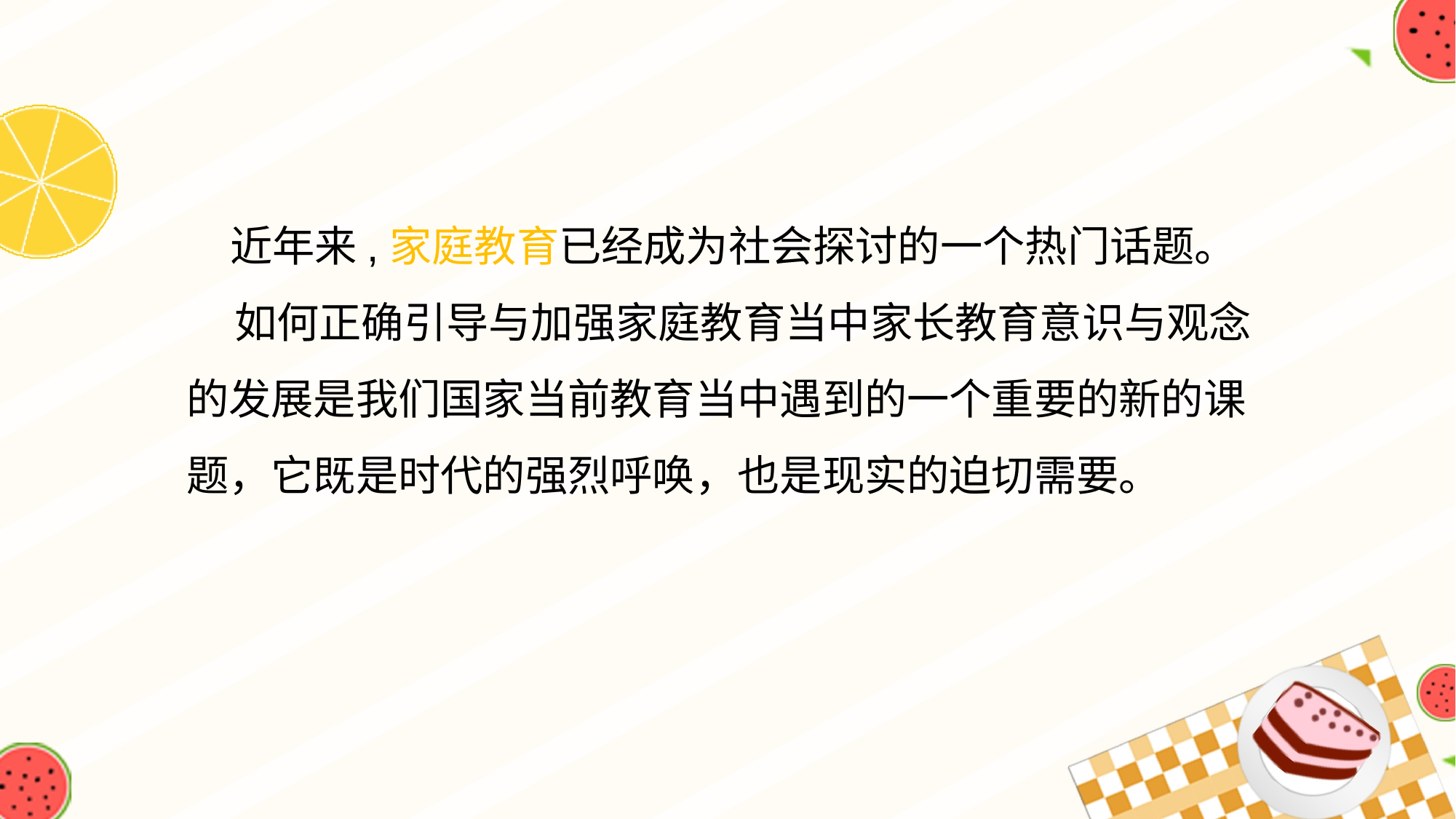

近年来,家庭教育已经成为社会探讨的一个热门话题。
    如何正确引导与加强家庭教育当中家长教育意识与观念的发展是我们国家当前教育当中遇到的一个重要的新的课题，它既是时代的强烈呼唤，也是现实的迫切需要。